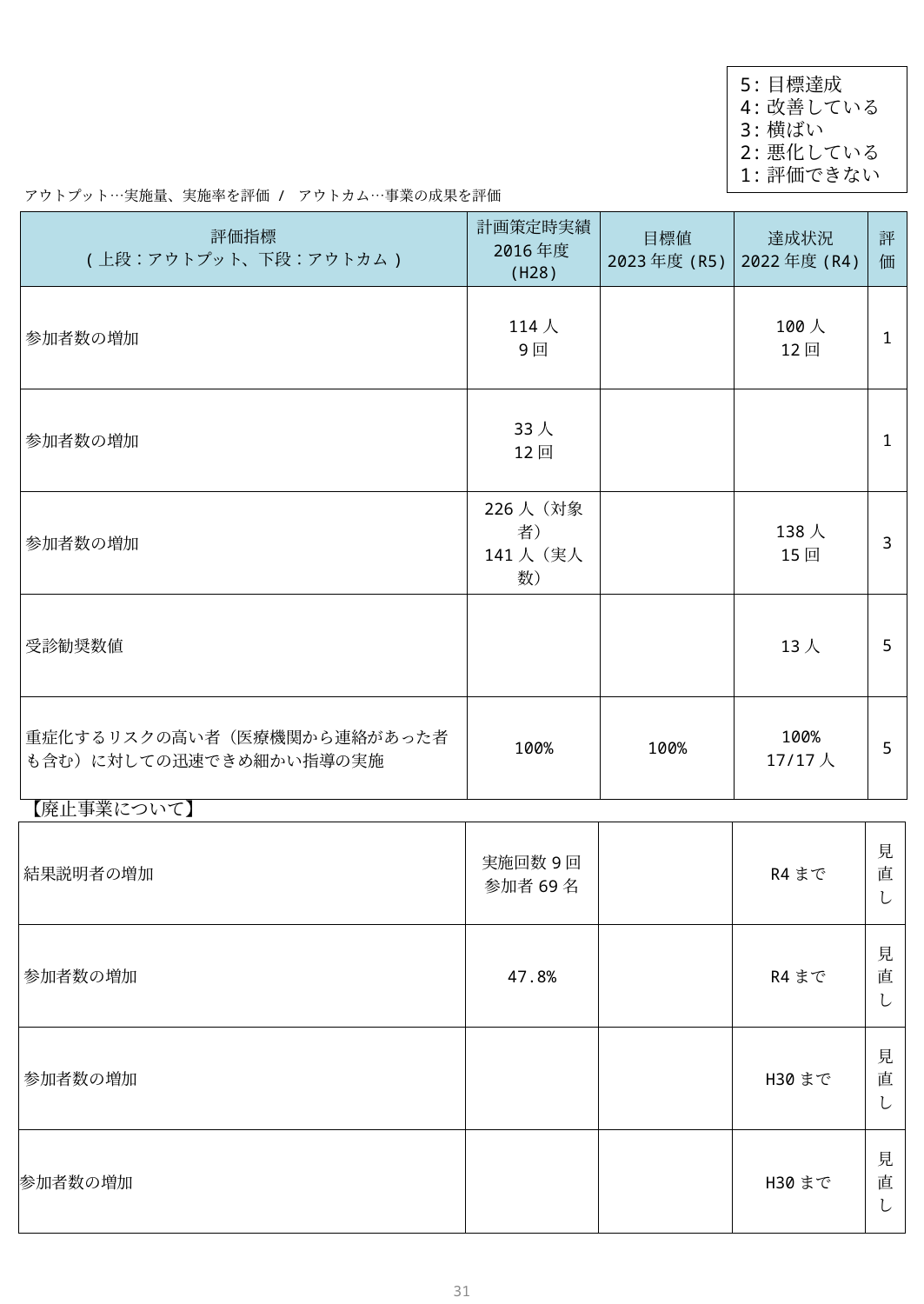

5:目標達成
4:改善している
3:横ばい
2:悪化している
1:評価できない
アウトプット…実施量、実施率を評価 / アウトカム…事業の成果を評価
| 評価指標 (上段：アウトプット、下段：アウトカム) | 計画策定時実績 2016年度(H28) | 目標値 2023年度(R5) | 達成状況 2022年度(R4) | 評価 |
| --- | --- | --- | --- | --- |
| 参加者数の増加 | 114人 9回 |  | 100人 12回 | 1 |
| 参加者数の増加 | 33人 12回 |  |  | 1 |
| 参加者数の増加 | 226人（対象者） 141人（実人数） |  | 138人 15回 | 3 |
| 受診勧奨数値 |  |  | 13人 | 5 |
| 重症化するリスクの高い者（医療機関から連絡があった者も含む）に対しての迅速できめ細かい指導の実施 | 100% | 100% | 100% 17/17人 | 5 |
【廃止事業について】
| 結果説明者の増加 | 実施回数9回 参加者69名 |  | R4まで | 見直し |
| --- | --- | --- | --- | --- |
| 参加者数の増加 | 47.8% |  | R4まで | 見直し |
| 参加者数の増加 |  |  | H30まで | 見直し |
| 参加者数の増加 |  |  | H30まで | 見直し |
31